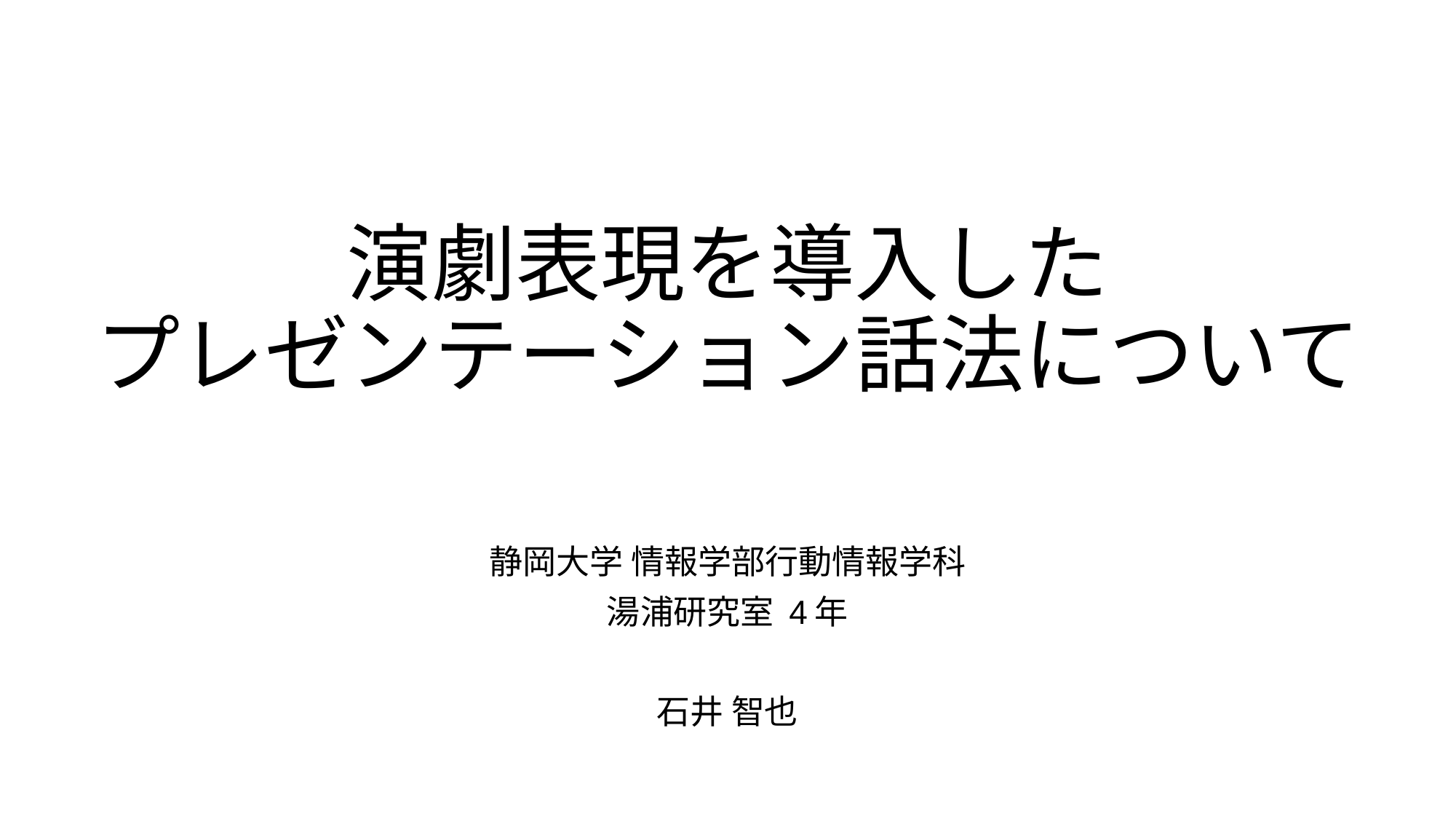

# 演劇表現を導入した プレゼンテーション話法について
静岡大学 情報学部行動情報学科
湯浦研究室 4年

石井 智也